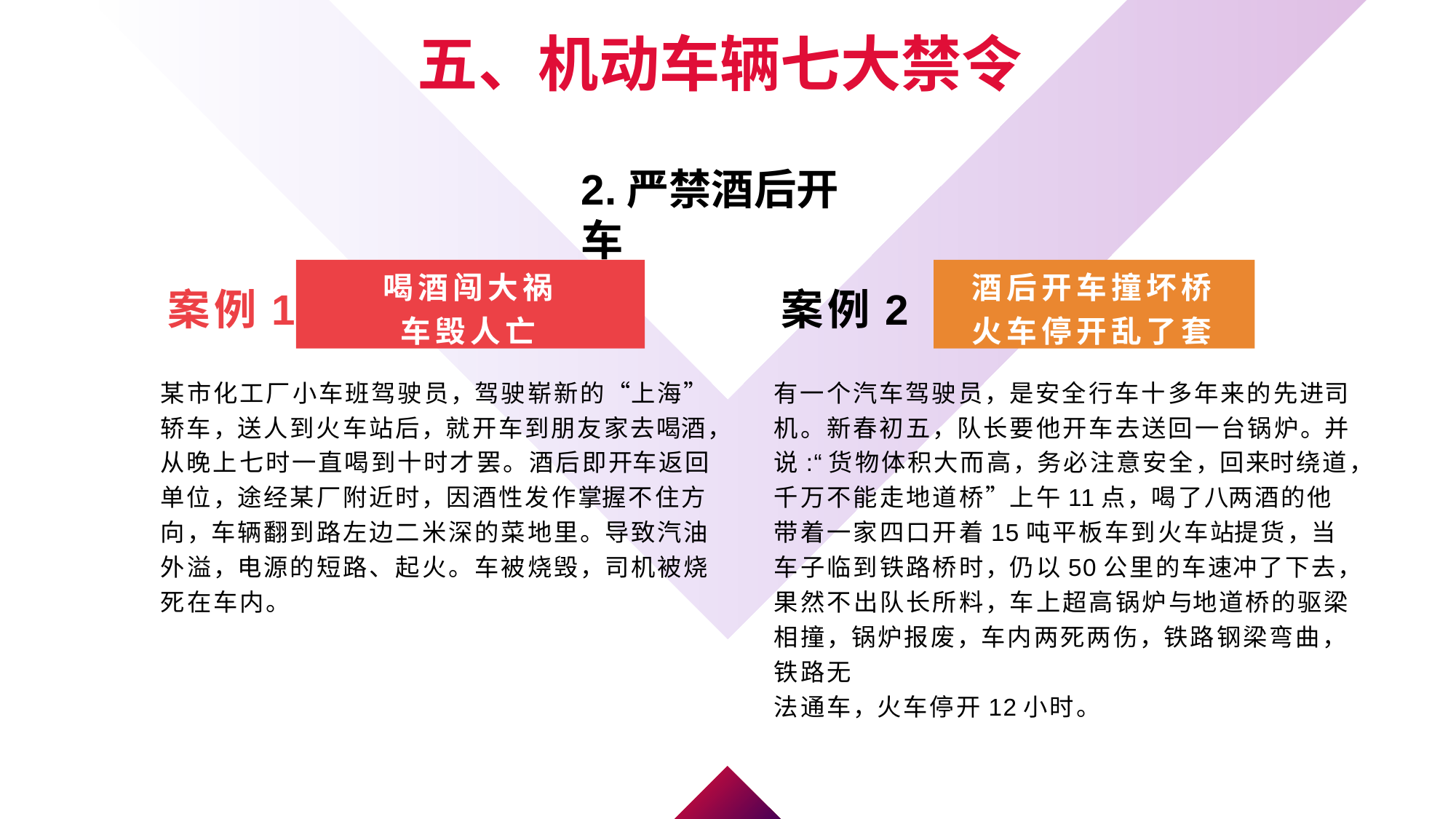

五、机动车辆七大禁令
2.严禁酒后开车
喝酒闯大祸车毁人亡
酒后开车撞坏桥火车停开乱了套
案例1
案例2
某市化工厂小车班驾驶员，驾驶崭新的“上海”轿车，送人到火车站后，就开车到朋友家去喝酒，从晚上七时一直喝到十时才罢。酒后即开车返回单位，途经某厂附近时，因酒性发作掌握不住方向，车辆翻到路左边二米深的菜地里。导致汽油外溢，电源的短路、起火。车被烧毁，司机被烧死在车内。
有一个汽车驾驶员，是安全行车十多年来的先进司机。新春初五，队长要他开车去送回一台锅炉。并说:“货物体积大而高，务必注意安全，回来时绕道，千万不能走地道桥”上午11点，喝了八两酒的他带着一家四口开着15吨平板车到火车站提货，当车子临到铁路桥时，仍以50公里的车速冲了下去，果然不出队长所料，车上超高锅炉与地道桥的驱梁相撞，锅炉报废，车内两死两伤，铁路钢梁弯曲，铁路无
法通车，火车停开12小时。